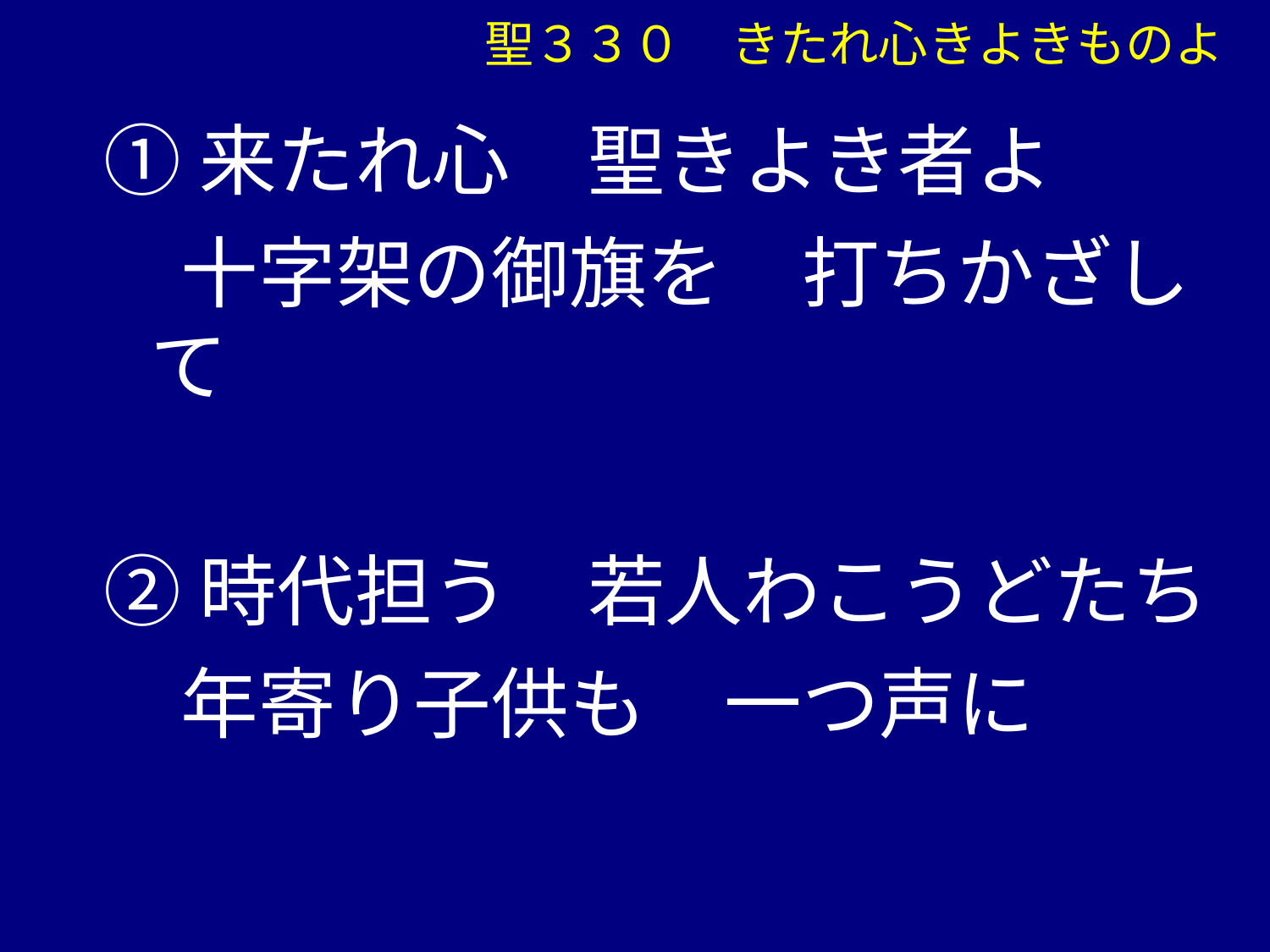

①来たれ心　聖きよき者よ
　十字架の御旗を　打ちかざして

②時代担う　若人わこうどたち
　年寄り子供も　一つ声に

聖３３０　きたれ心きよきものよ